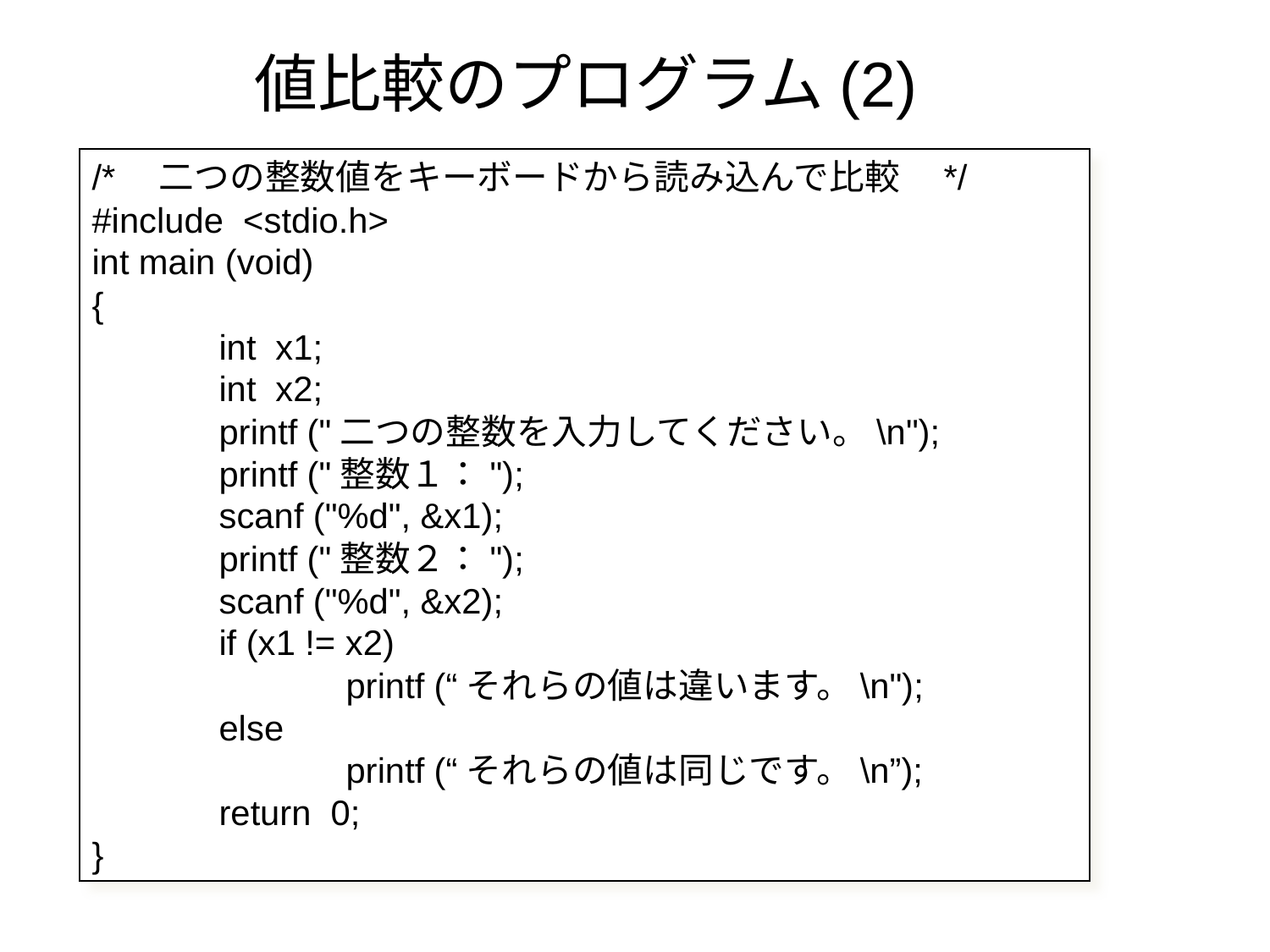

# 値比較のプログラム(2)
/*　二つの整数値をキーボードから読み込んで比較　*/
#include  <stdio.h>
int main (void)
{
	int  x1;
	int  x2;
	printf ("二つの整数を入力してください。\n");
	printf ("整数１：");
	scanf ("%d", &x1);
	printf ("整数２：");
	scanf ("%d", &x2);
	if (x1 != x2)
		printf (“それらの値は違います。\n");
	else
		printf (“それらの値は同じです。\n”);
	return  0;
}